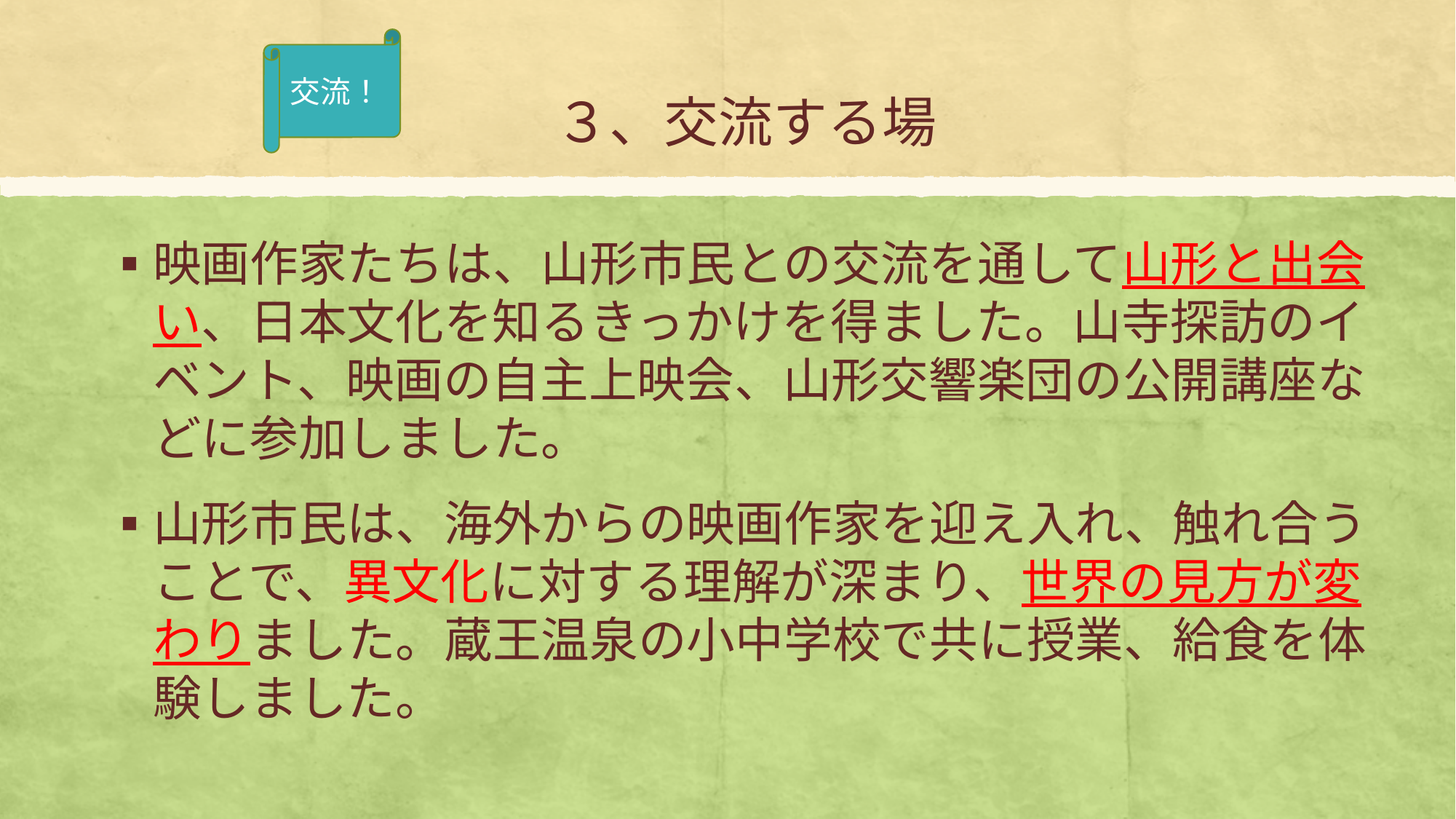

# ３、交流する場
交流！
映画作家たちは、山形市民との交流を通して山形と出会い、日本文化を知るきっかけを得ました。山寺探訪のイベント、映画の自主上映会、山形交響楽団の公開講座などに参加しました。
山形市民は、海外からの映画作家を迎え入れ、触れ合うことで、異文化に対する理解が深まり、世界の見方が変わりました。蔵王温泉の小中学校で共に授業、給食を体験しました。